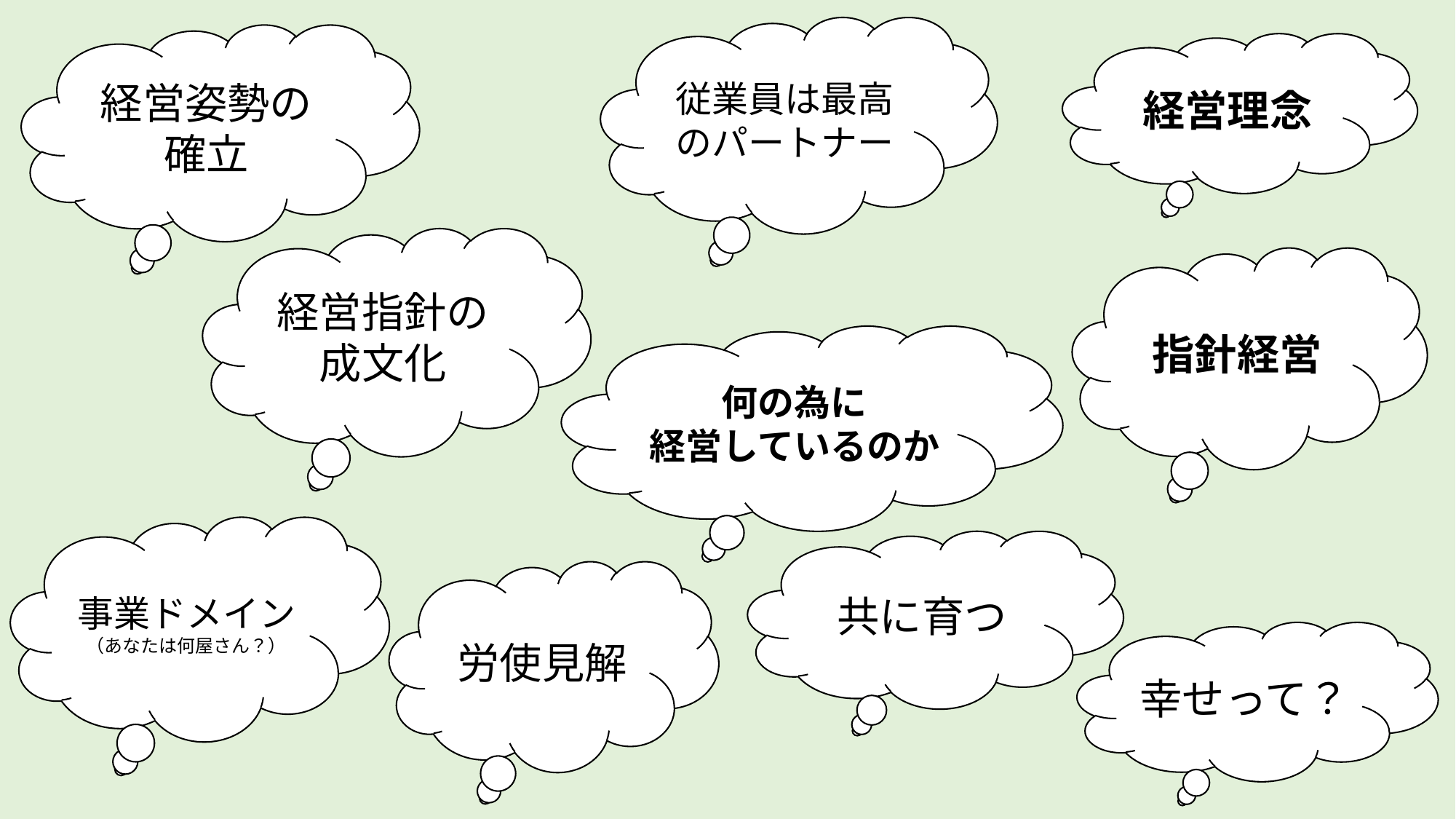

従業員は最高のパートナー
経営姿勢の確立
経営理念
経営指針の成文化
指針経営
何の為に
経営しているのか
事業ドメイン
（あなたは何屋さん？）
共に育つ
労使見解
幸せって？